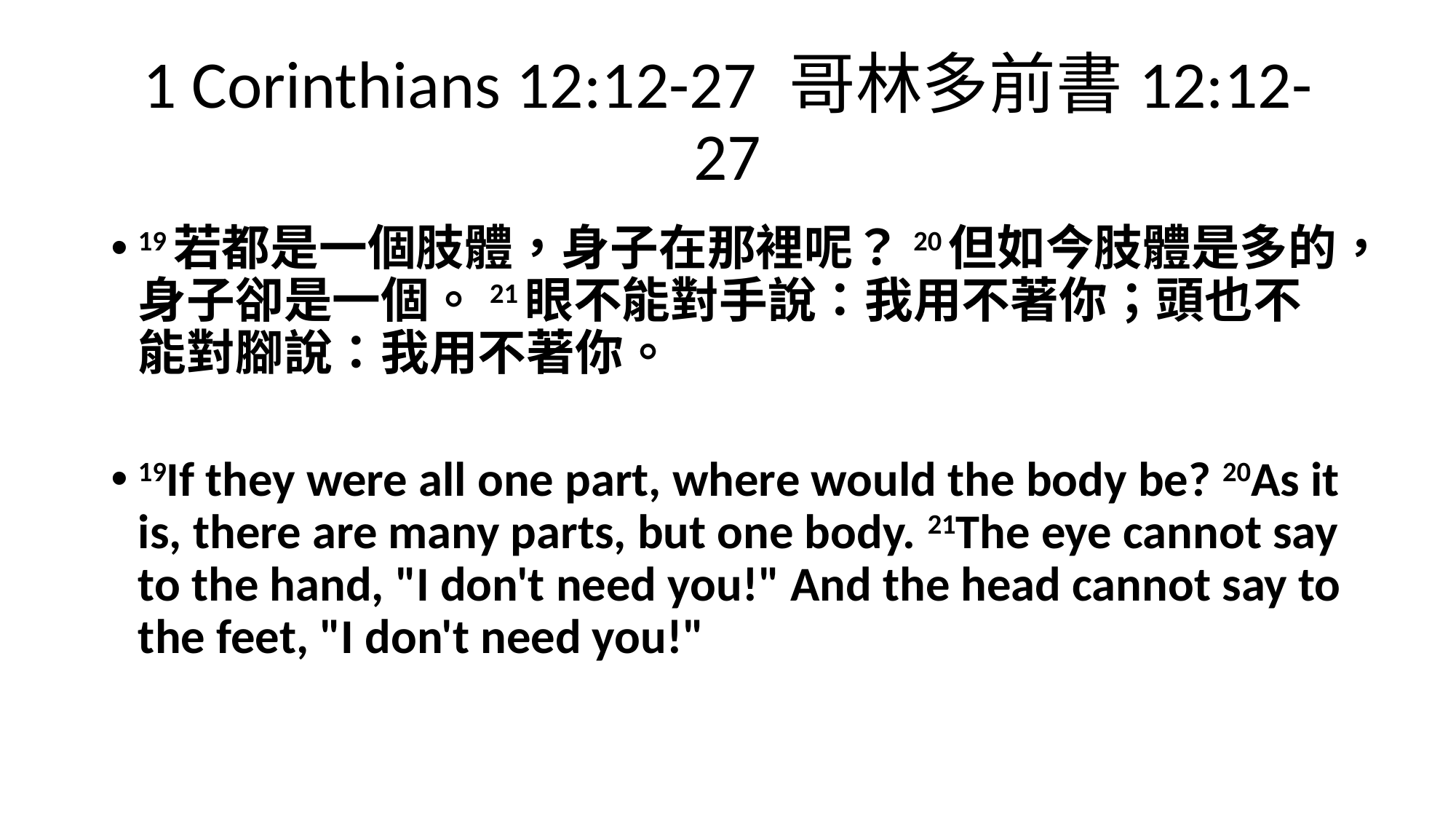

# 1 Corinthians 12:12-27 哥林多前書12:12-27
19若都是一個肢體，身子在那裡呢？20但如今肢體是多的，身子卻是一個。21眼不能對手說：我用不著你；頭也不能對腳說：我用不著你。

19If they were all one part, where would the body be? 20As it is, there are many parts, but one body. 21The eye cannot say to the hand, "I don't need you!" And the head cannot say to the feet, "I don't need you!"